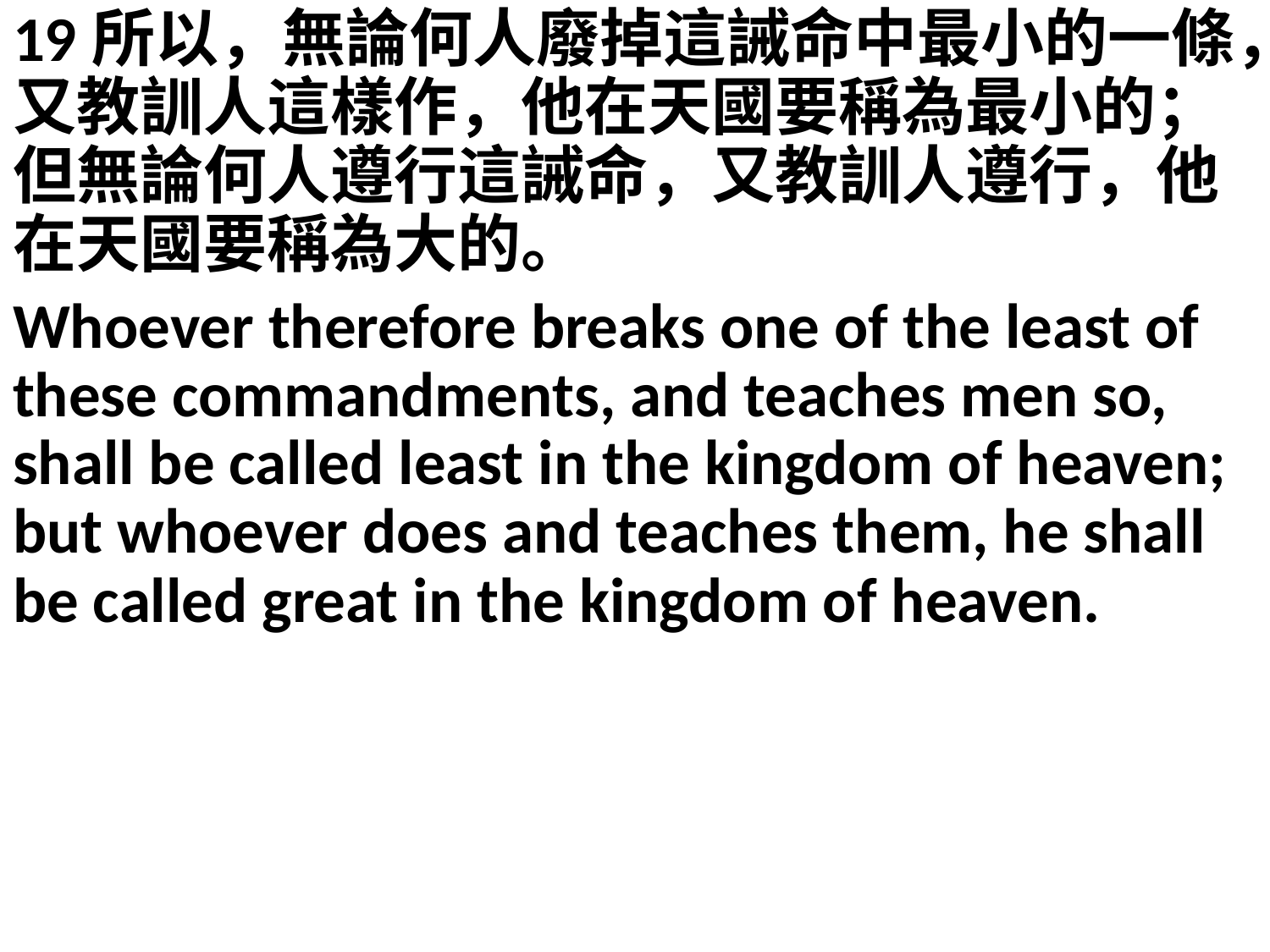

19所以，無論何人廢掉這誡命中最小的一條，又教訓人這樣作，他在天國要稱為最小的；但無論何人遵行這誡命，又教訓人遵行，他在天國要稱為大的。
Whoever therefore breaks one of the least of these commandments, and teaches men so, shall be called least in the kingdom of heaven; but whoever does and teaches them, he shall be called great in the kingdom of heaven.